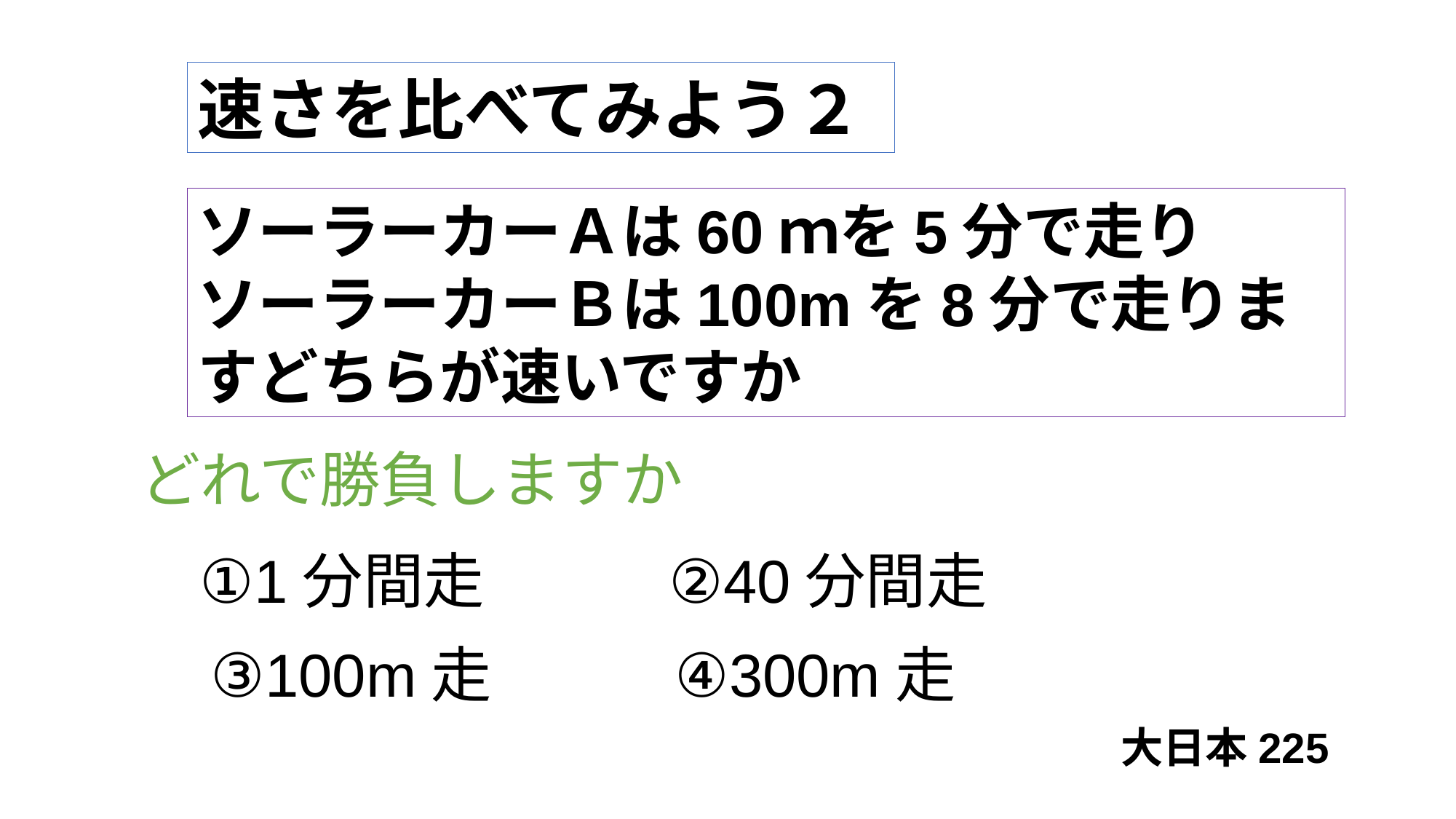

速さを比べてみよう２
ソーラーカーＡは60ｍを5分で走り
ソーラーカーＢは100mを8分で走りますどちらが速いですか
どれで勝負しますか
①1分間走
②40分間走
③100m走
④300m走
大日本225